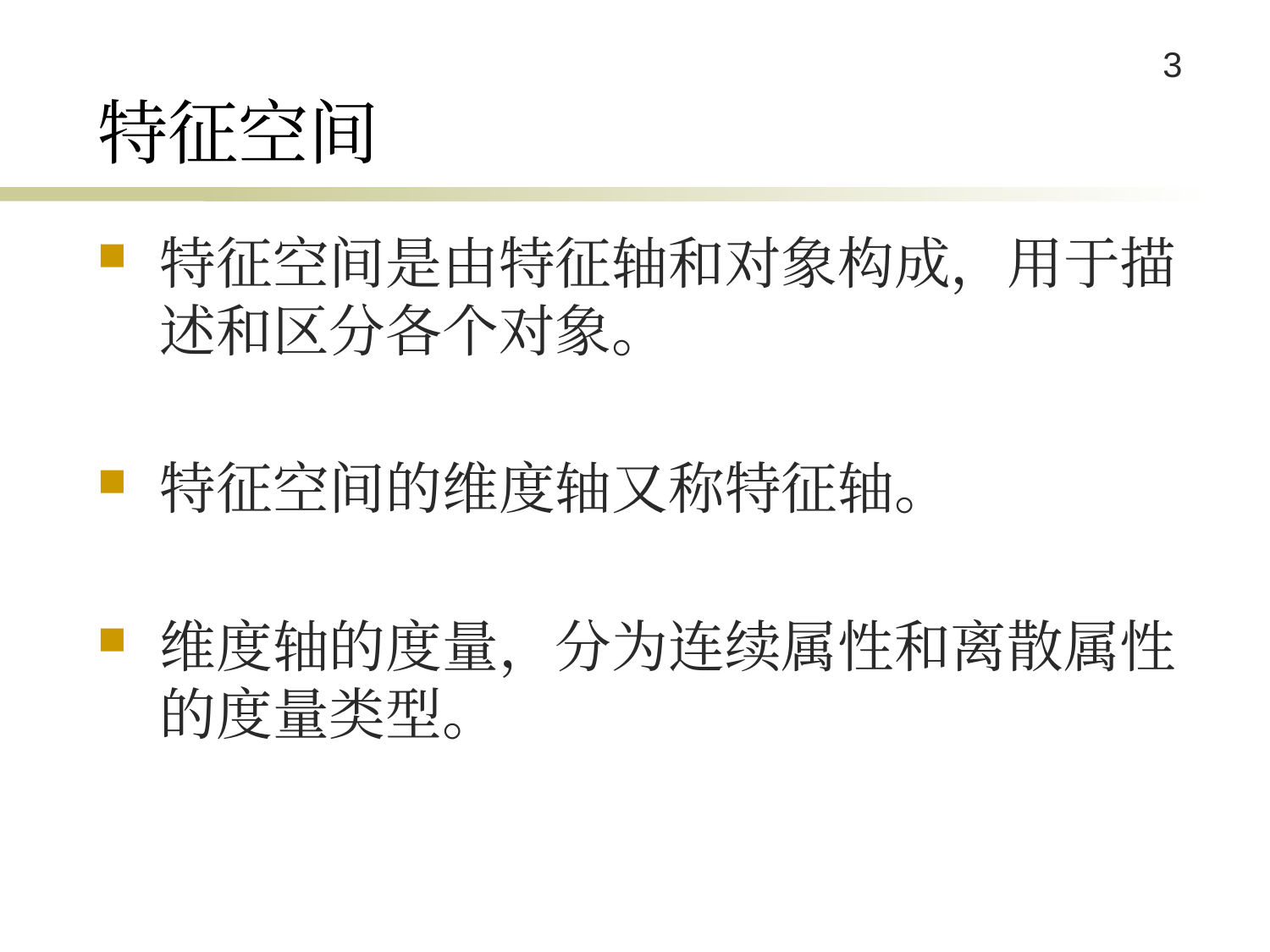

# 特征空间
特征空间是由特征轴和对象构成，用于描述和区分各个对象。

特征空间的维度轴又称特征轴。

维度轴的度量，分为连续属性和离散属性的度量类型。